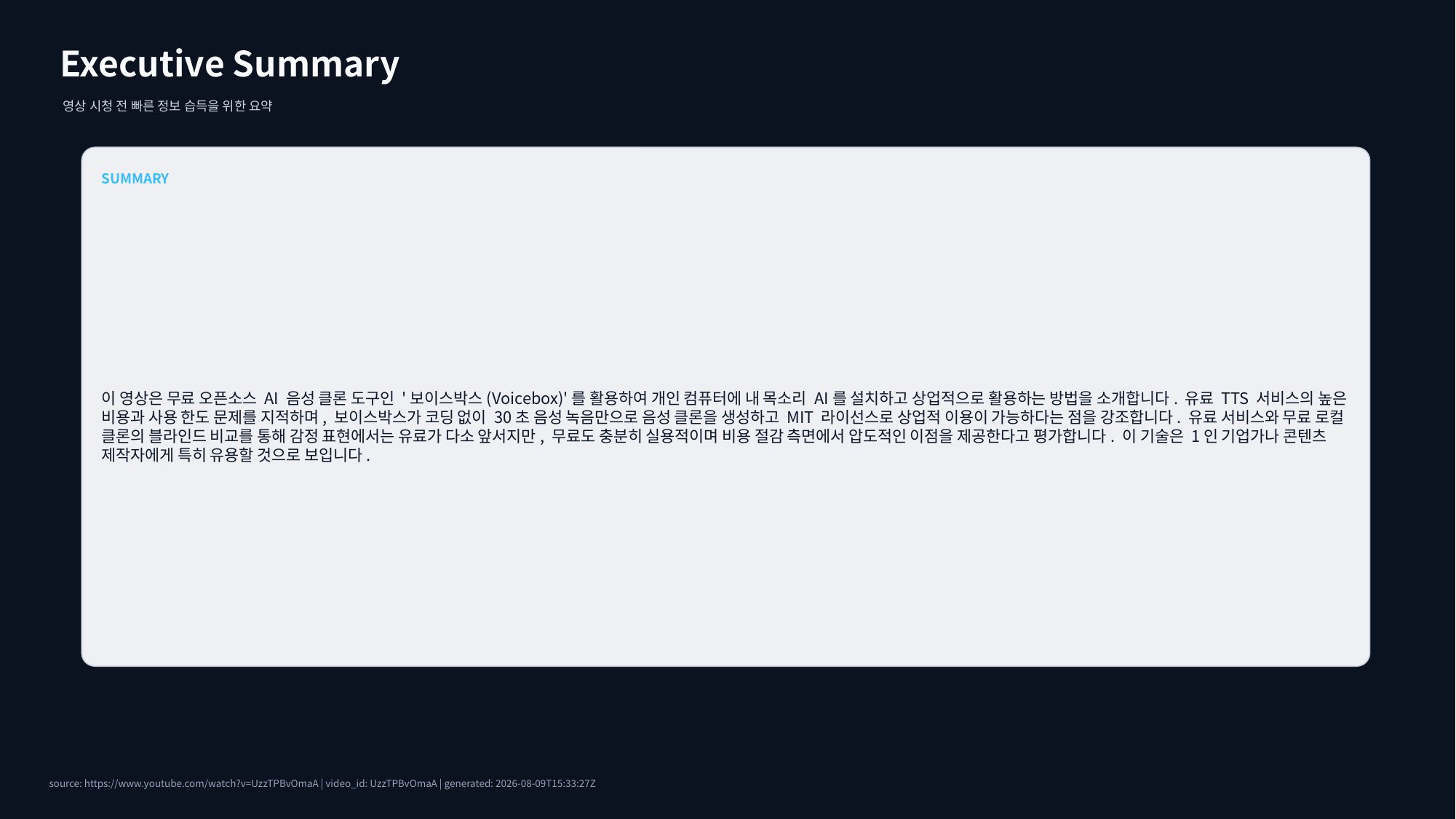

Executive Summary
영상 시청 전 빠른 정보 습득을 위한 요약

SUMMARY
이 영상은 무료 오픈소스 AI 음성 클론 도구인 '보이스박스(Voicebox)'를 활용하여 개인 컴퓨터에 내 목소리 AI를 설치하고 상업적으로 활용하는 방법을 소개합니다. 유료 TTS 서비스의 높은 비용과 사용 한도 문제를 지적하며, 보이스박스가 코딩 없이 30초 음성 녹음만으로 음성 클론을 생성하고 MIT 라이선스로 상업적 이용이 가능하다는 점을 강조합니다. 유료 서비스와 무료 로컬 클론의 블라인드 비교를 통해 감정 표현에서는 유료가 다소 앞서지만, 무료도 충분히 실용적이며 비용 절감 측면에서 압도적인 이점을 제공한다고 평가합니다. 이 기술은 1인 기업가나 콘텐츠 제작자에게 특히 유용할 것으로 보입니다.
source: https://www.youtube.com/watch?v=UzzTPBvOmaA | video_id: UzzTPBvOmaA | generated: 2026-08-09T15:33:27Z